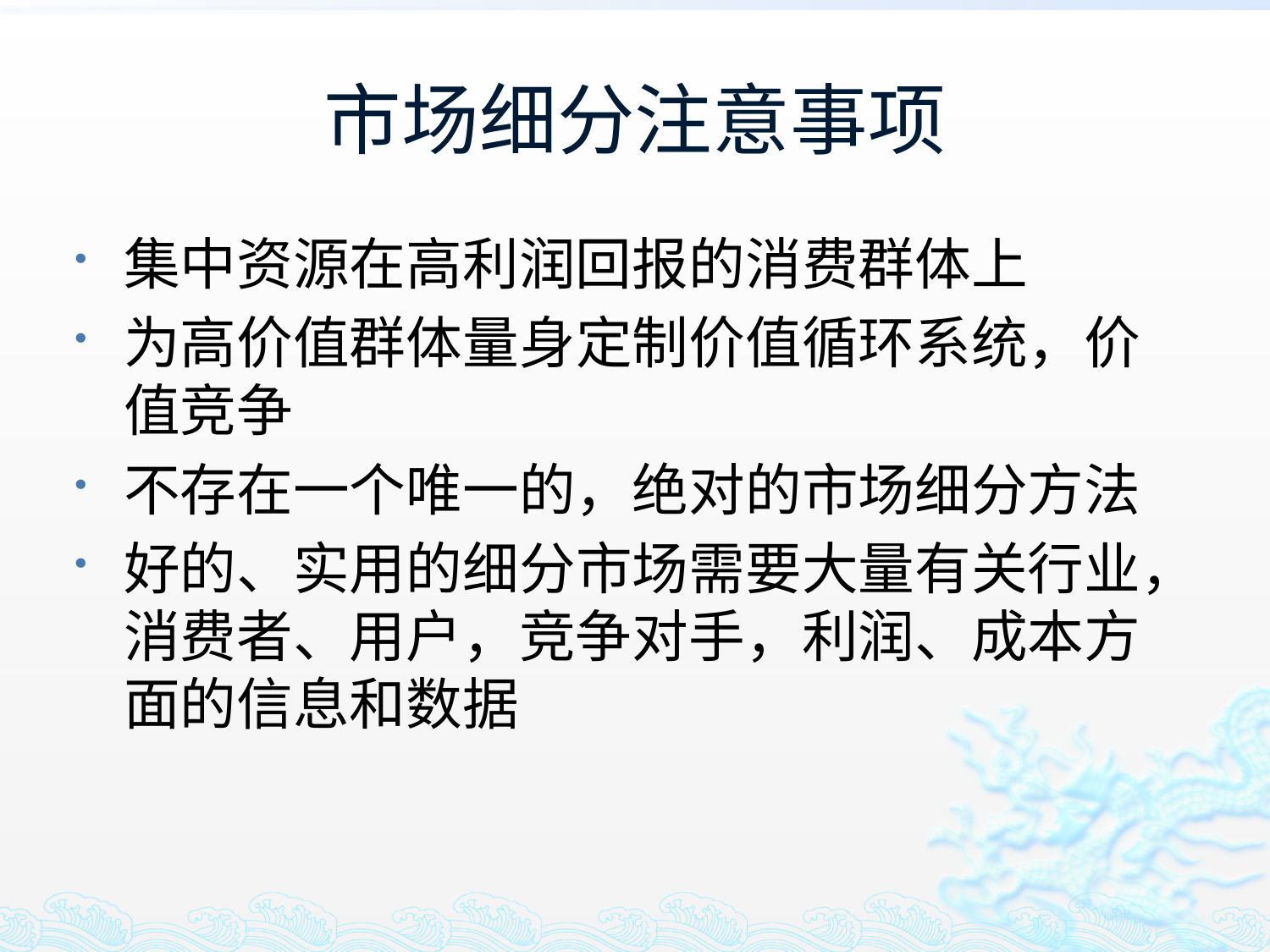

# 市场细分注意事项
集中资源在高利润回报的消费群体上
为高价值群体量身定制价值循环系统，价值竞争
不存在一个唯一的，绝对的市场细分方法
好的、实用的细分市场需要大量有关行业，消费者、用户，竞争对手，利润、成本方面的信息和数据